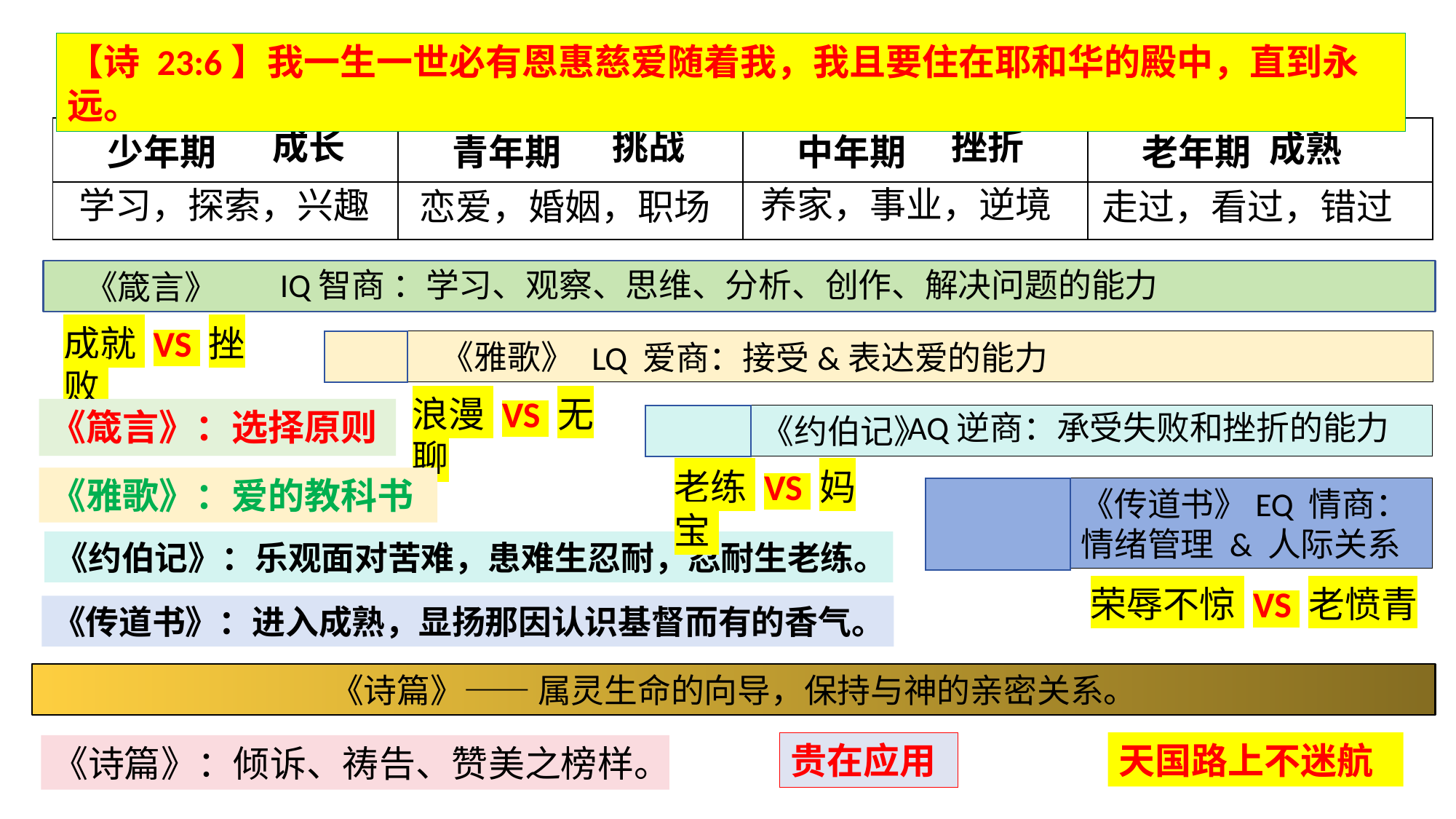

【诗 23:6】我一生一世必有恩惠慈爱随着我，我且要住在耶和华的殿中，直到永远。
| 少年期 | 青年期 | 中年期 | 老年期 |
| --- | --- | --- | --- |
|  |  |  |  |
成长
挑战
挫折
成熟
养家，事业，逆境
学习，探索，兴趣
恋爱，婚姻，职场
走过，看过，错过
 IQ智商 ：学习、观察、思维、分析、创作、解决问题的能力
   《箴言》
成就 VS 挫败
  《雅歌》

LQ 爱商：接受&表达爱的能力
浪漫 VS 无聊
《箴言》：选择原则
AQ逆商：承受失败和挫折的能力
《约伯记》

老练 VS 妈宝
《雅歌》：爱的教科书
《传道书》EQ 情商：
情绪管理 & 人际关系

《约伯记》：乐观面对苦难，患难生忍耐，忍耐生老练。
荣辱不惊 VS 老愤青
《传道书》：进入成熟，显扬那因认识基督而有的香气。
《诗篇》—— 属灵生命的向导，保持与神的亲密关系。
天国路上不迷航
贵在应用
《诗篇》：倾诉、祷告、赞美之榜样。